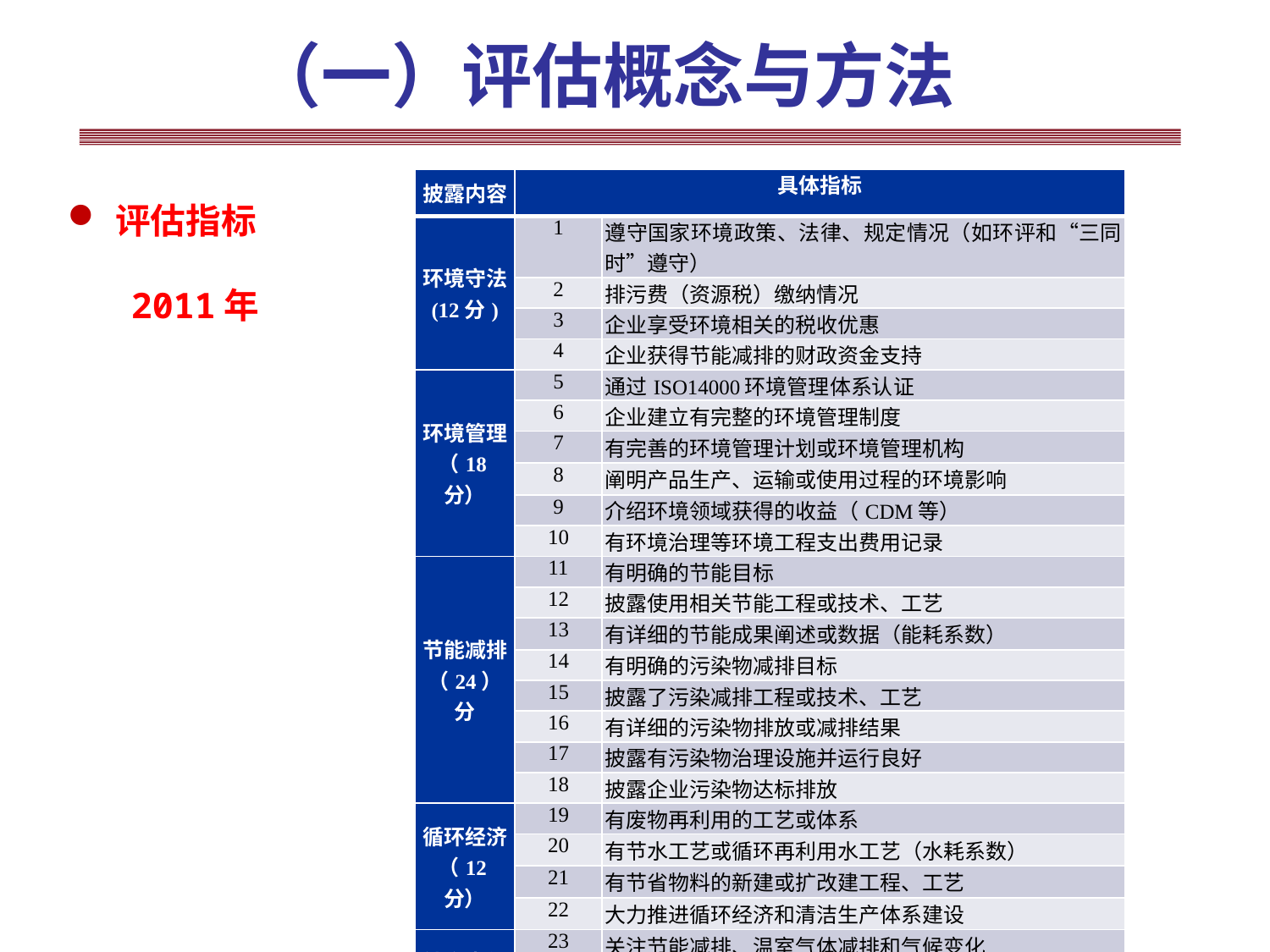

# （一）评估概念与方法

| 披露内容 | 具体指标 |  |
| --- | --- | --- |
| 环境守法 (12分) | 1 | 遵守国家环境政策、法律、规定情况（如环评和“三同时”遵守） |
|  | 2 | 排污费（资源税）缴纳情况 |
|  | 3 | 企业享受环境相关的税收优惠 |
|  | 4 | 企业获得节能减排的财政资金支持 |
| 环境管理 （18分） | 5 | 通过ISO14000环境管理体系认证 |
|  | 6 | 企业建立有完整的环境管理制度 |
|  | 7 | 有完善的环境管理计划或环境管理机构 |
|  | 8 | 阐明产品生产、运输或使用过程的环境影响 |
|  | 9 | 介绍环境领域获得的收益（CDM等） |
|  | 10 | 有环境治理等环境工程支出费用记录 |
| 节能减排 （24）分 | 11 | 有明确的节能目标 |
|  | 12 | 披露使用相关节能工程或技术、工艺 |
|  | 13 | 有详细的节能成果阐述或数据（能耗系数） |
|  | 14 | 有明确的污染物减排目标 |
|  | 15 | 披露了污染减排工程或技术、工艺 |
|  | 16 | 有详细的污染物排放或减排结果 |
|  | 17 | 披露有污染物治理设施并运行良好 |
|  | 18 | 披露企业污染物达标排放 |
| 循环经济 （12分） | 19 | 有废物再利用的工艺或体系 |
|  | 20 | 有节水工艺或循环再利用水工艺（水耗系数） |
|  | 21 | 有节省物料的新建或扩改建工程、工艺 |
|  | 22 | 大力推进循环经济和清洁生产体系建设 |
| 社会责任 （9分） | 23 | 关注节能减排、温室气体减排和气候变化 |
|  | 24 | 阐明可能承担的环境义务、社会责任或诉讼 |
|  | 25 | 企业充分重视环境风险和应急管理 |
评估指标
   2011年